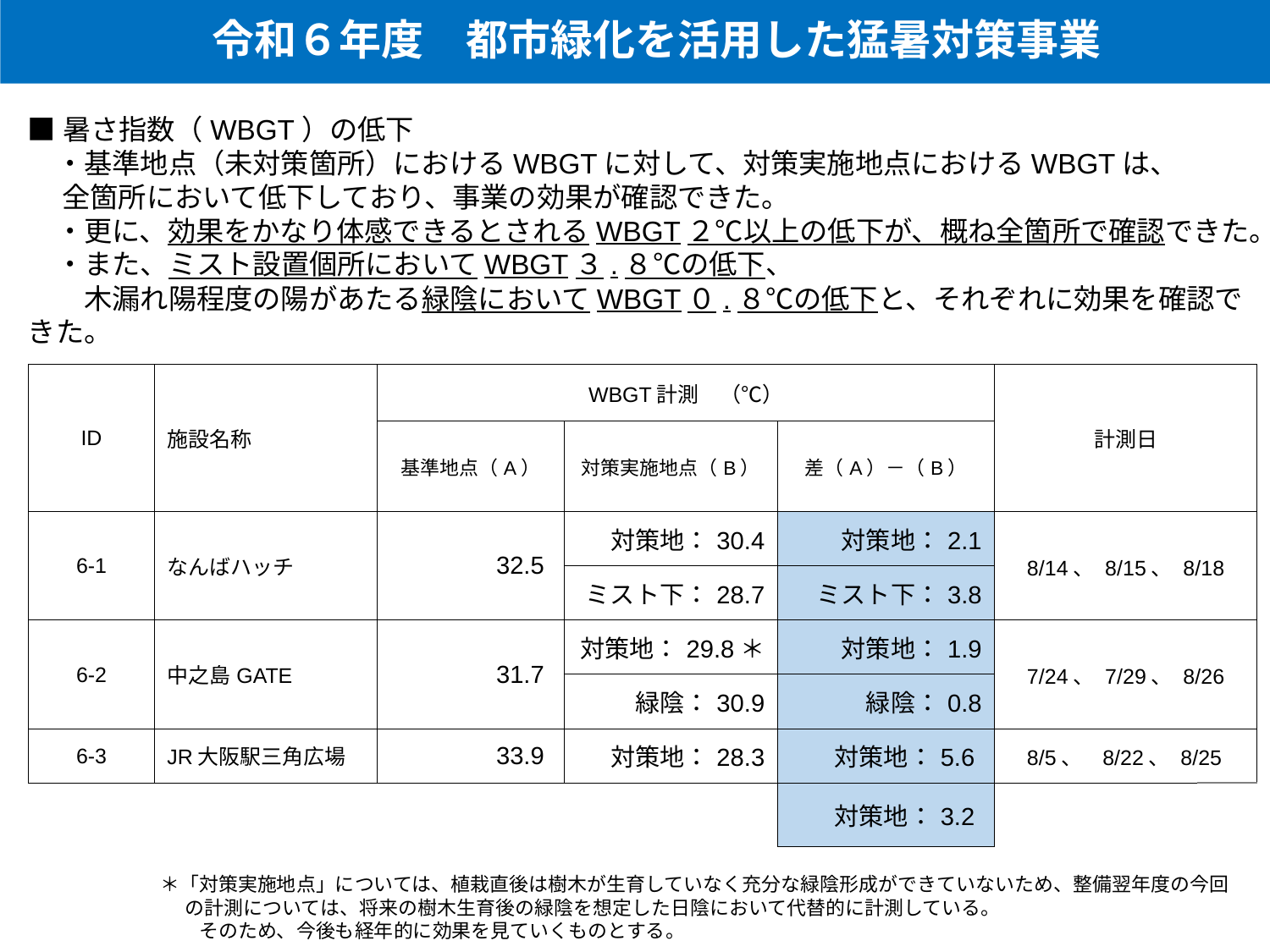

令和６年度　都市緑化を活用した猛暑対策事業
■暑さ指数（WBGT）の低下
　・基準地点（未対策箇所）におけるWBGTに対して、対策実施地点におけるWBGTは、
　 全箇所において低下しており、事業の効果が確認できた。
　・更に、効果をかなり体感できるとされるWBGT２℃以上の低下が、概ね全箇所で確認できた。
　・また、ミスト設置個所においてWBGT３.８℃の低下、
　　木漏れ陽程度の陽があたる緑陰においてWBGT０.８℃の低下と、それぞれに効果を確認できた。
| ID | 施設名称 | WBGT計測　（℃） |  |  | 計測日 |  |
| --- | --- | --- | --- | --- | --- | --- |
|  |  | 基準地点（A） | 対策実施地点（B） | 差（A）－（B） |  |  |
| 6-1 | なんばハッチ | 32.5 | 対策地：30.4 | 対策地：2.1 | 8/14、 8/15、 8/18 |  |
|  |  |  | ミスト下：28.7 | ミスト下：3.8 |  |  |
| 6-2 | 中之島GATE | 31.7 | 対策地：29.8＊ | 対策地：1.9 | 7/24、 7/29、 8/26 |  |
|  |  |  | 緑陰：30.9 | 緑陰：0.8 |  |  |
| 6-3 | JR大阪駅三角広場 | 33.9 | 対策地：28.3 | 対策地：5.6 | 8/5、 8/22、 8/25 |  |
|  |  |  |  | 対策地：3.2 |  |  |
＊「対策実施地点」については、植栽直後は樹木が生育していなく充分な緑陰形成ができていないため、整備翌年度の今回の計測については、将来の樹木生育後の緑陰を想定した日陰において代替的に計測している。
　　そのため、今後も経年的に効果を見ていくものとする。